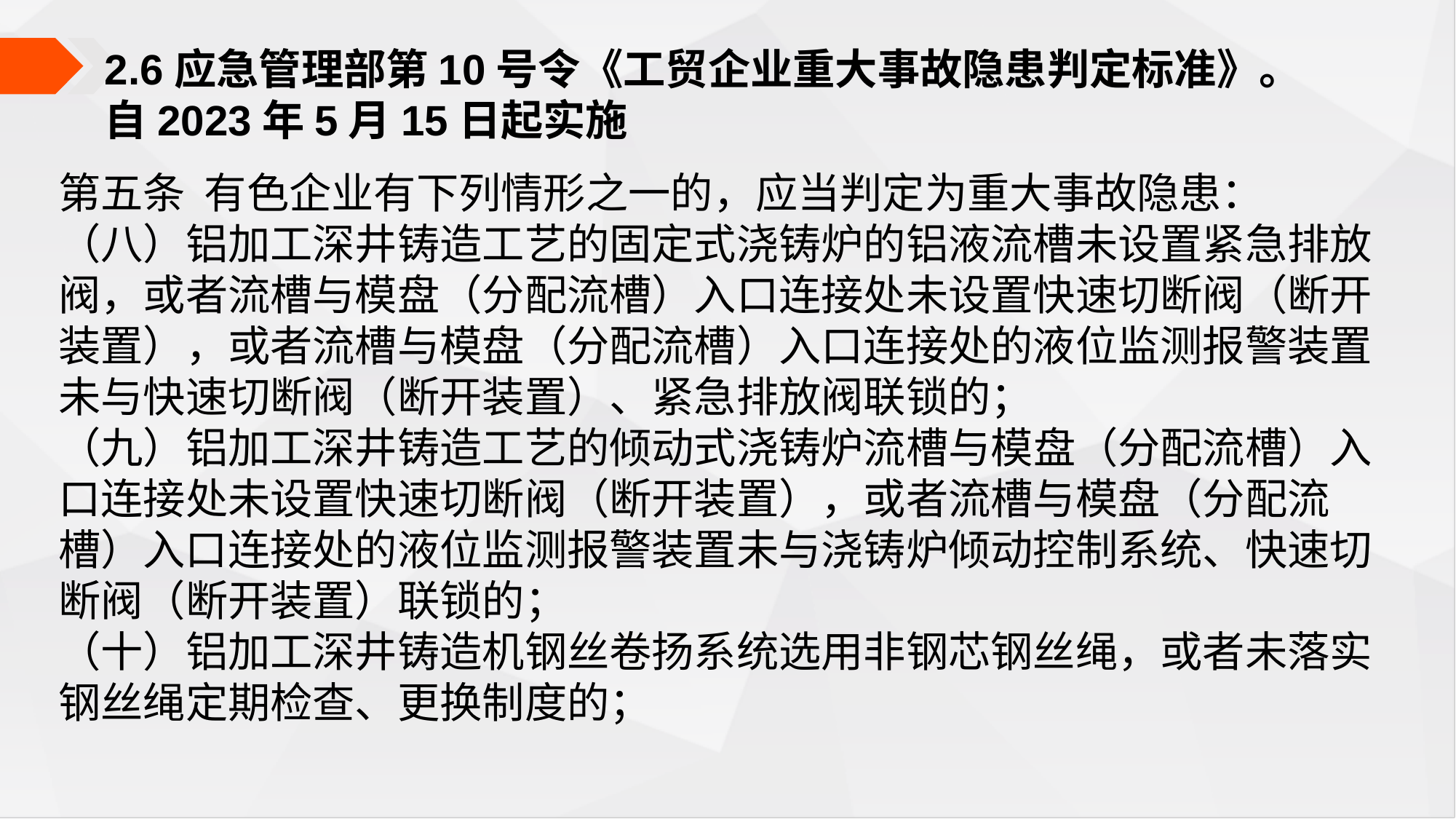

2.6应急管理部第10号令《工贸企业重大事故隐患判定标准》。自2023年5月15日起实施

第五条  有色企业有下列情形之一的，应当判定为重大事故隐患：
（八）铝加工深井铸造工艺的固定式浇铸炉的铝液流槽未设置紧急排放阀，或者流槽与模盘（分配流槽）入口连接处未设置快速切断阀（断开装置），或者流槽与模盘（分配流槽）入口连接处的液位监测报警装置未与快速切断阀（断开装置）、紧急排放阀联锁的；
（九）铝加工深井铸造工艺的倾动式浇铸炉流槽与模盘（分配流槽）入口连接处未设置快速切断阀（断开装置），或者流槽与模盘（分配流槽）入口连接处的液位监测报警装置未与浇铸炉倾动控制系统、快速切断阀（断开装置）联锁的；
（十）铝加工深井铸造机钢丝卷扬系统选用非钢芯钢丝绳，或者未落实钢丝绳定期检查、更换制度的；